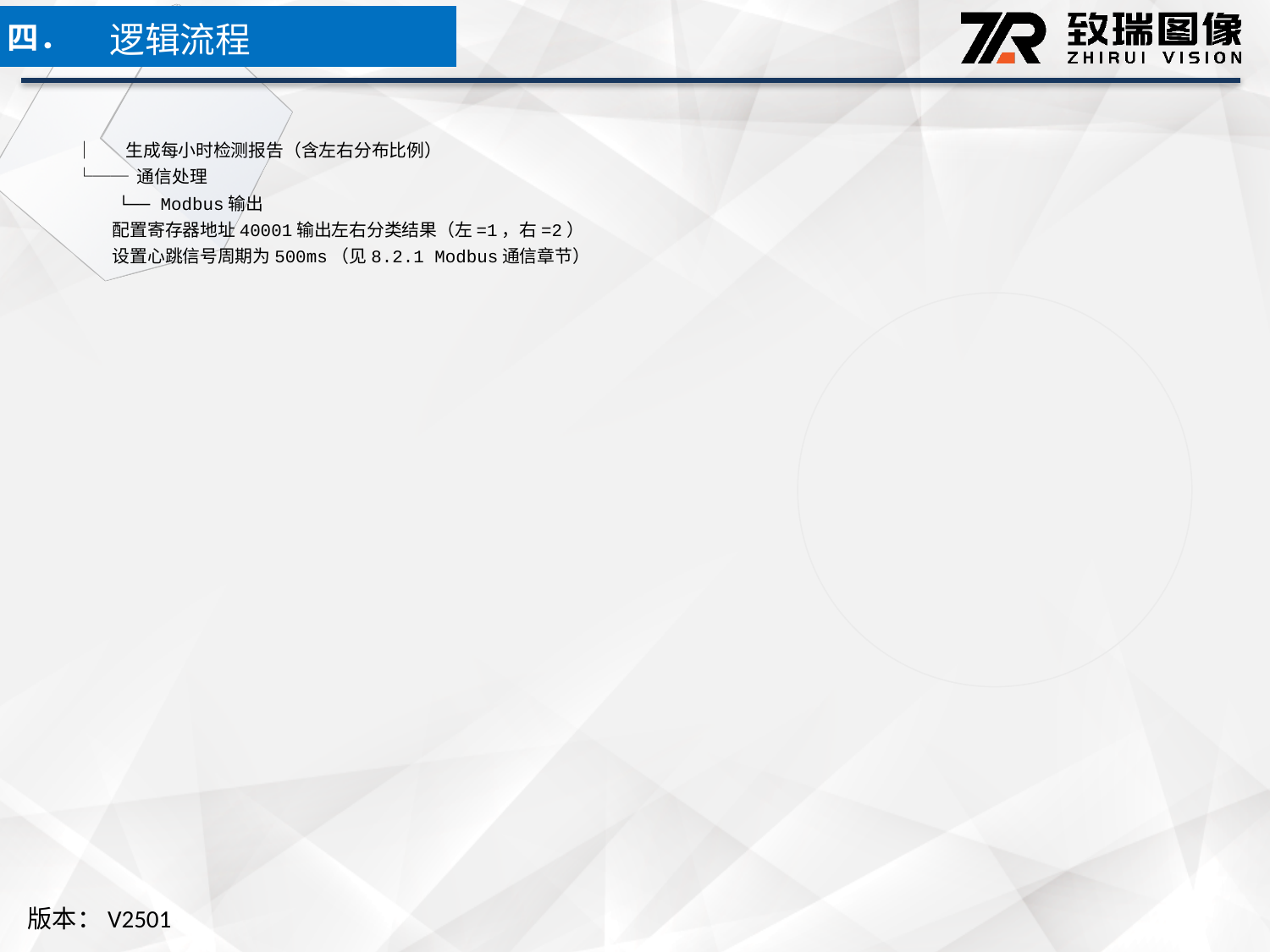

逻辑流程
四．

│       生成每小时检测报告（含左右分布比例）
└── 通信处理
    └── Modbus输出
        配置寄存器地址40001输出左右分类结果（左=1，右=2）
        设置心跳信号周期为500ms（见8.2.1 Modbus通信章节）